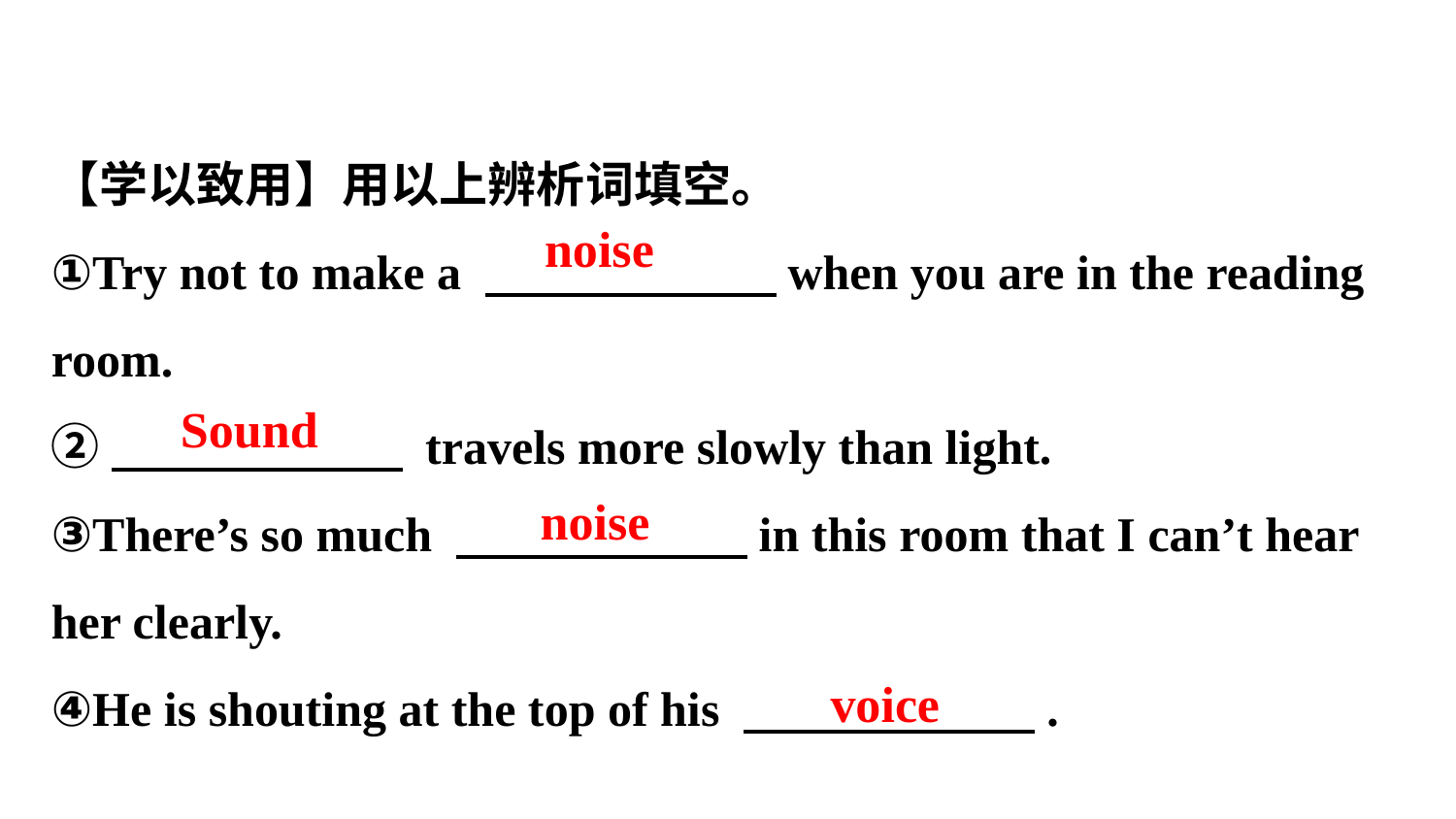

【学以致用】用以上辨析词填空。
①Try not to make a 　　　　　　when you are in the reading room.
②　　　　　　 travels more slowly than light.
③There’s so much 　　　　　　in this room that I can’t hear her clearly.
④He is shouting at the top of his 　　　　　　.
noise
Sound
noise
voice